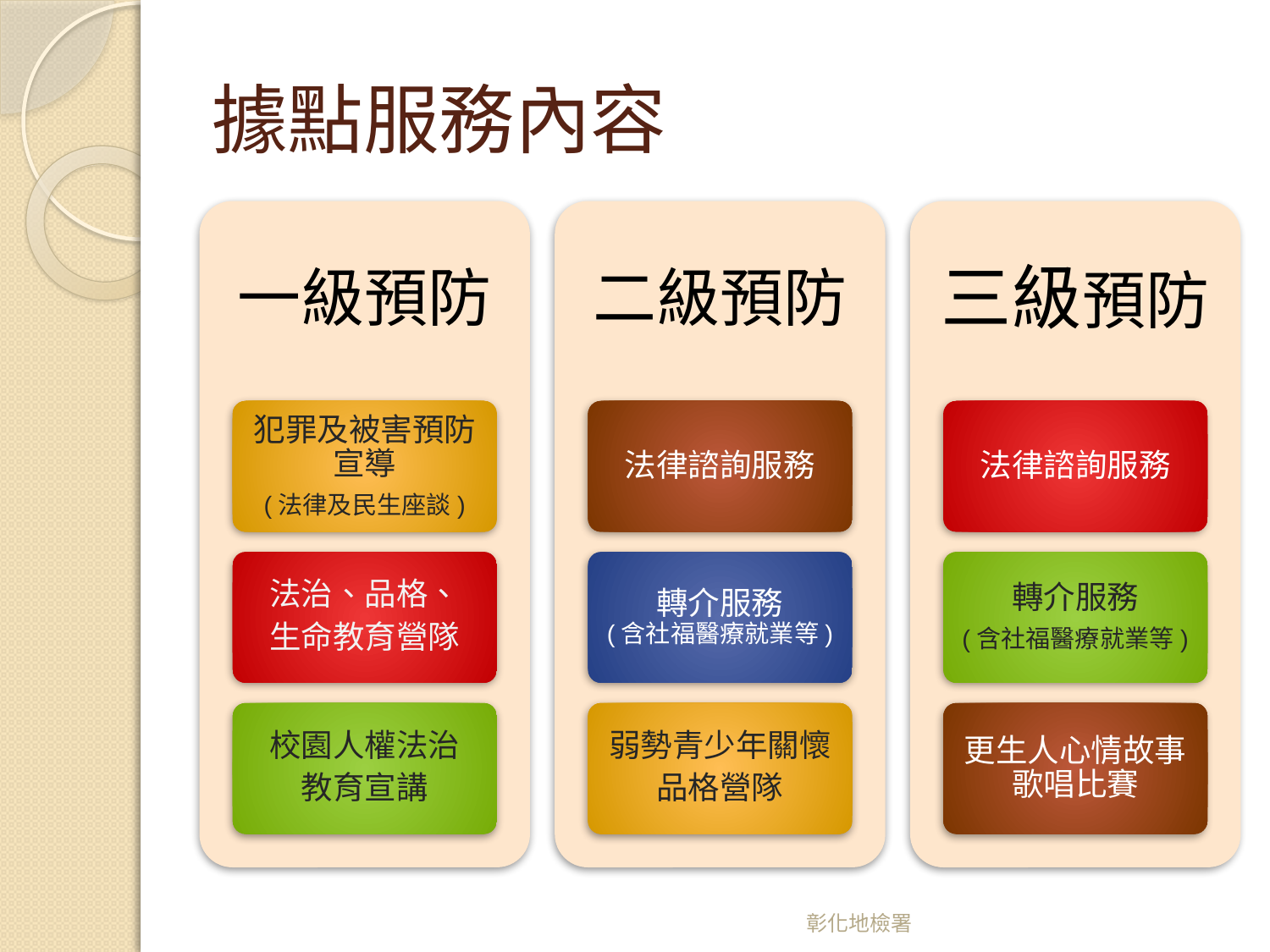

# 據點服務內容
一級預防
犯罪及被害預防宣導
(法律及民生座談)
法治、品格、
生命教育營隊
校園人權法治
教育宣講
二級預防
法律諮詢服務
轉介服務
(含社福醫療就業等)
弱勢青少年關懷
品格營隊
三級預防
法律諮詢服務
轉介服務
(含社福醫療就業等)
更生人心情故事歌唱比賽
彰化地檢署